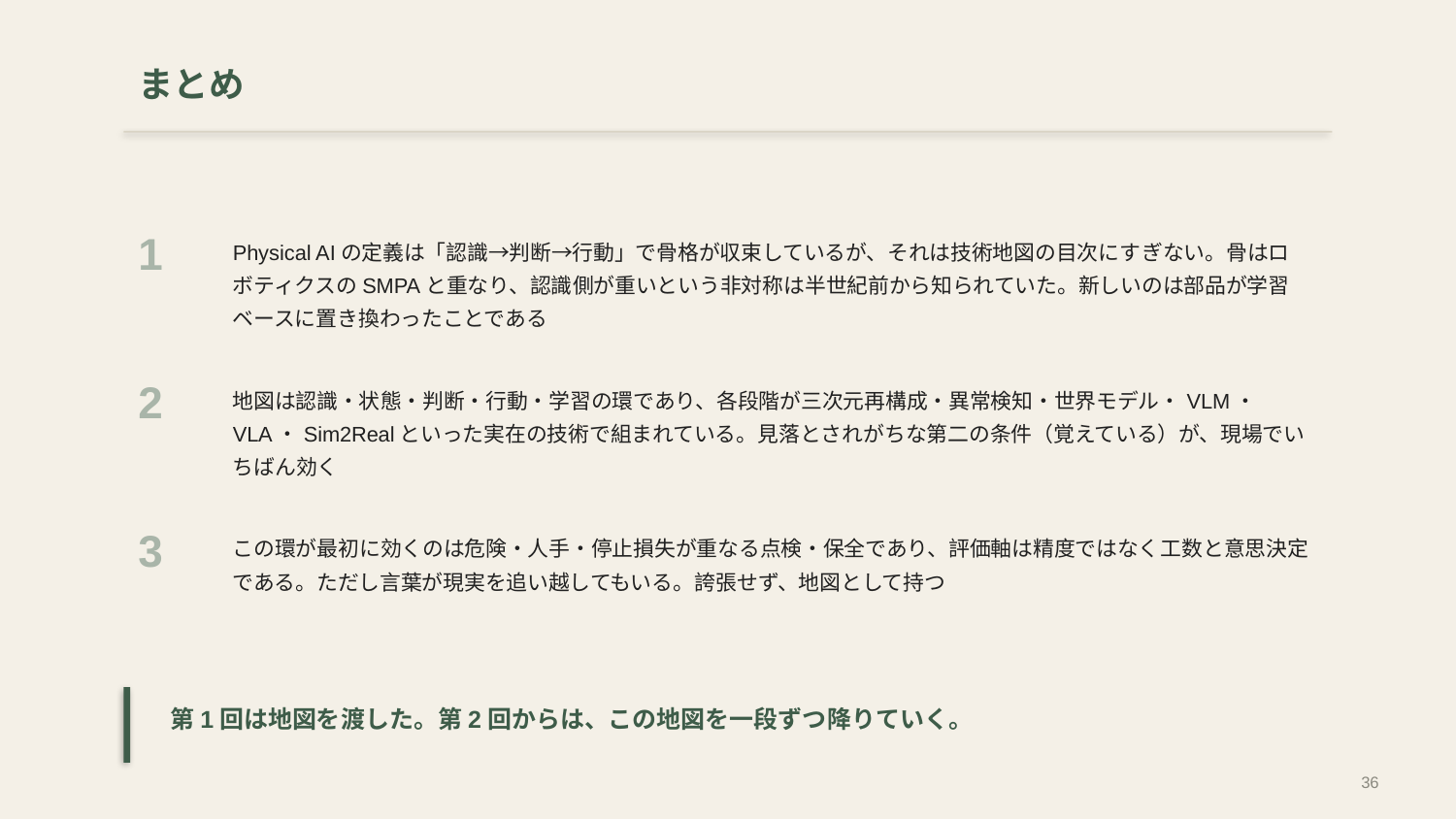

まとめ

1
Physical AIの定義は「認識→判断→行動」で骨格が収束しているが、それは技術地図の目次にすぎない。骨はロボティクスのSMPAと重なり、認識側が重いという非対称は半世紀前から知られていた。新しいのは部品が学習ベースに置き換わったことである
2
地図は認識・状態・判断・行動・学習の環であり、各段階が三次元再構成・異常検知・世界モデル・VLM・VLA・Sim2Realといった実在の技術で組まれている。見落とされがちな第二の条件（覚えている）が、現場でいちばん効く
3
この環が最初に効くのは危険・人手・停止損失が重なる点検・保全であり、評価軸は精度ではなく工数と意思決定である。ただし言葉が現実を追い越してもいる。誇張せず、地図として持つ

第1回は地図を渡した。第2回からは、この地図を一段ずつ降りていく。
36